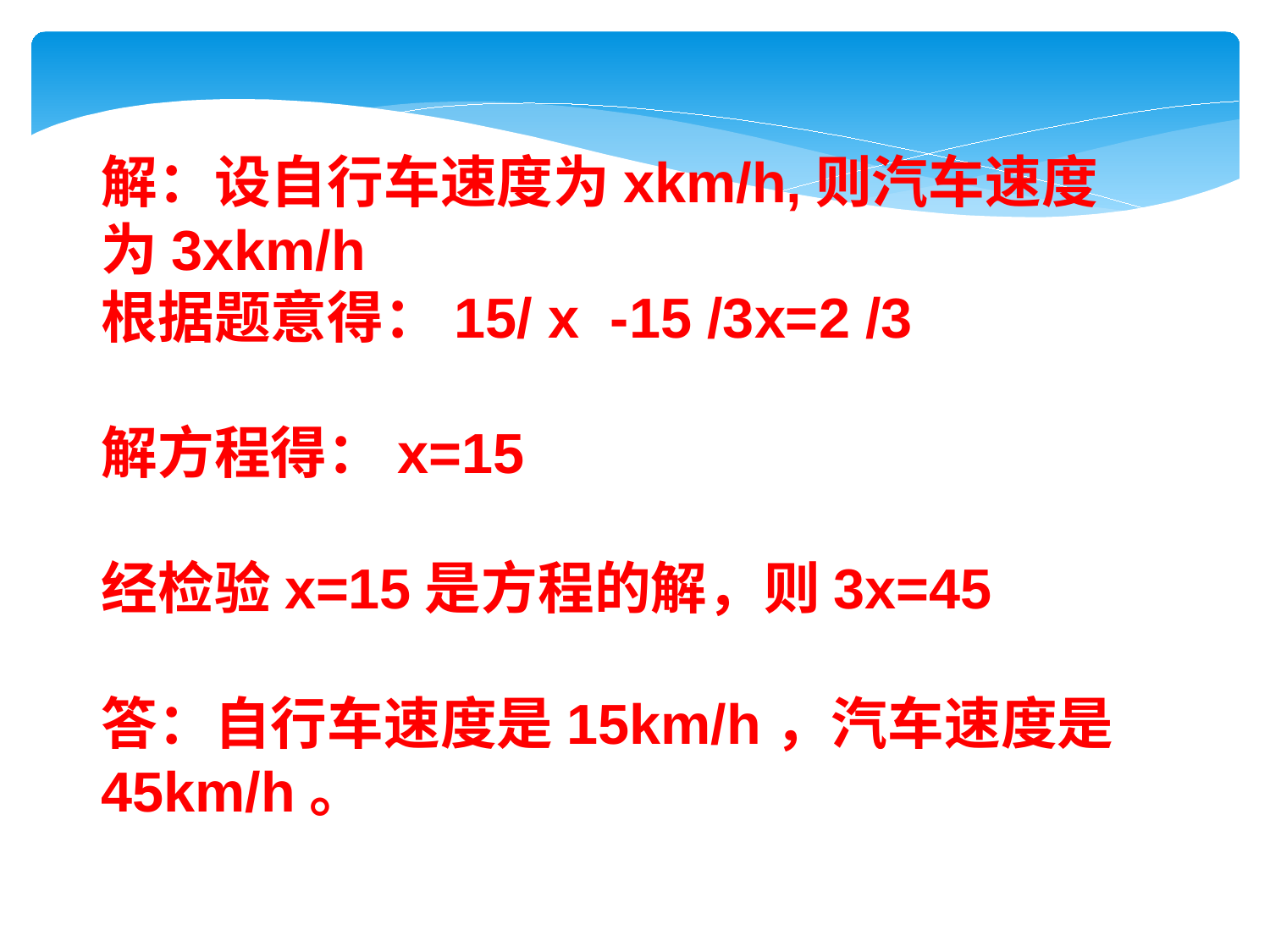

解：设自行车速度为xkm/h,则汽车速度为3xkm/h
根据题意得：15/ x  -15 /3x=2 /3

解方程得：x=15

经检验x=15是方程的解，则3x=45

答：自行车速度是15km/h，汽车速度是45km/h。